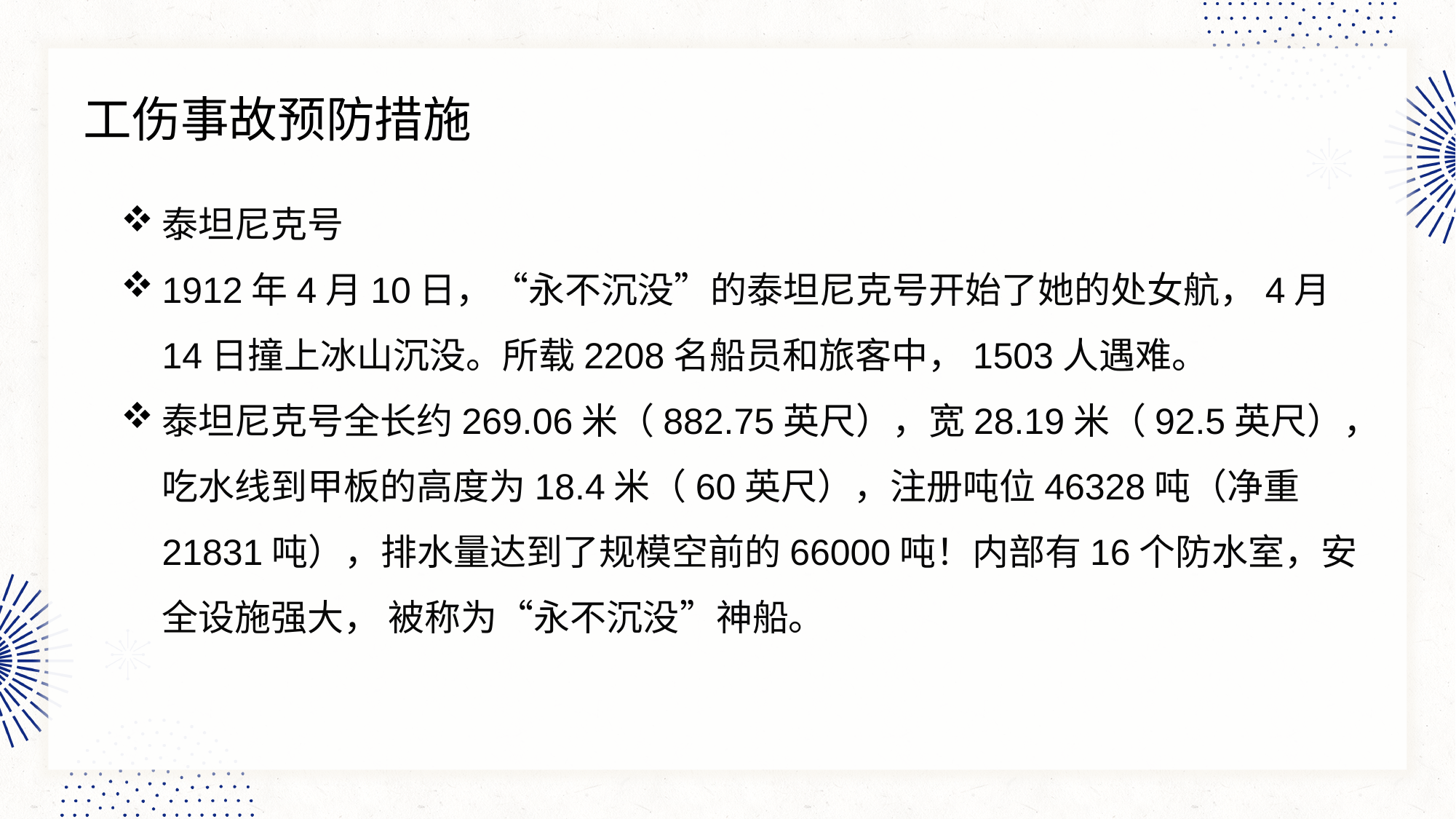

工伤事故预防措施
泰坦尼克号
1912年4月10日，“永不沉没”的泰坦尼克号开始了她的处女航，4月14日撞上冰山沉没。所载2208名船员和旅客中，1503人遇难。
泰坦尼克号全长约269.06米（882.75英尺），宽28.19米（92.5英尺），吃水线到甲板的高度为18.4米（60英尺），注册吨位46328吨（净重21831吨），排水量达到了规模空前的66000吨！内部有16个防水室，安全设施强大， 被称为“永不沉没”神船。